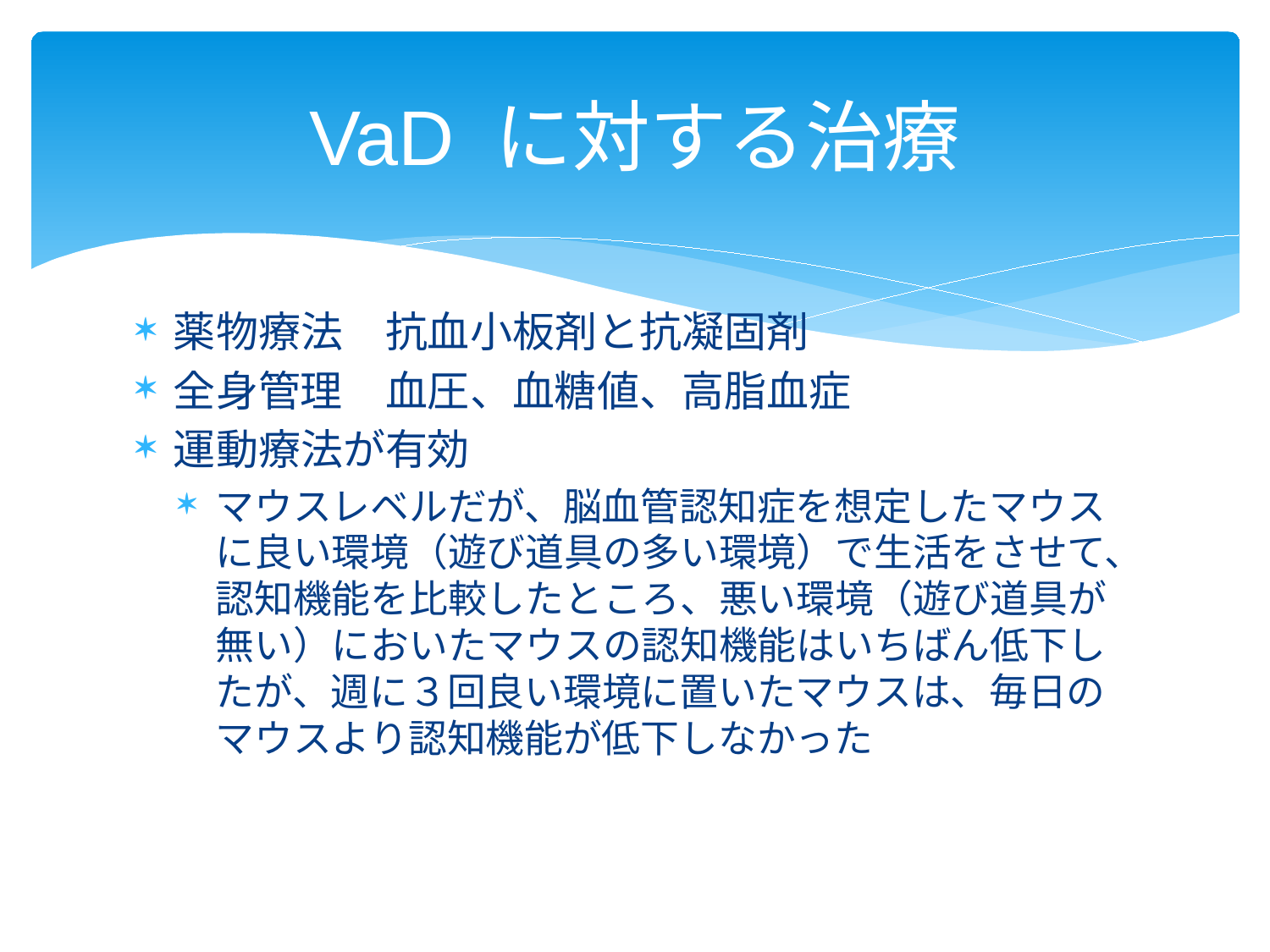

# VaD に対する治療
薬物療法　抗血小板剤と抗凝固剤
全身管理　血圧、血糖値、高脂血症
運動療法が有効
マウスレベルだが、脳血管認知症を想定したマウスに良い環境（遊び道具の多い環境）で生活をさせて、認知機能を比較したところ、悪い環境（遊び道具が無い）においたマウスの認知機能はいちばん低下したが、週に３回良い環境に置いたマウスは、毎日のマウスより認知機能が低下しなかった